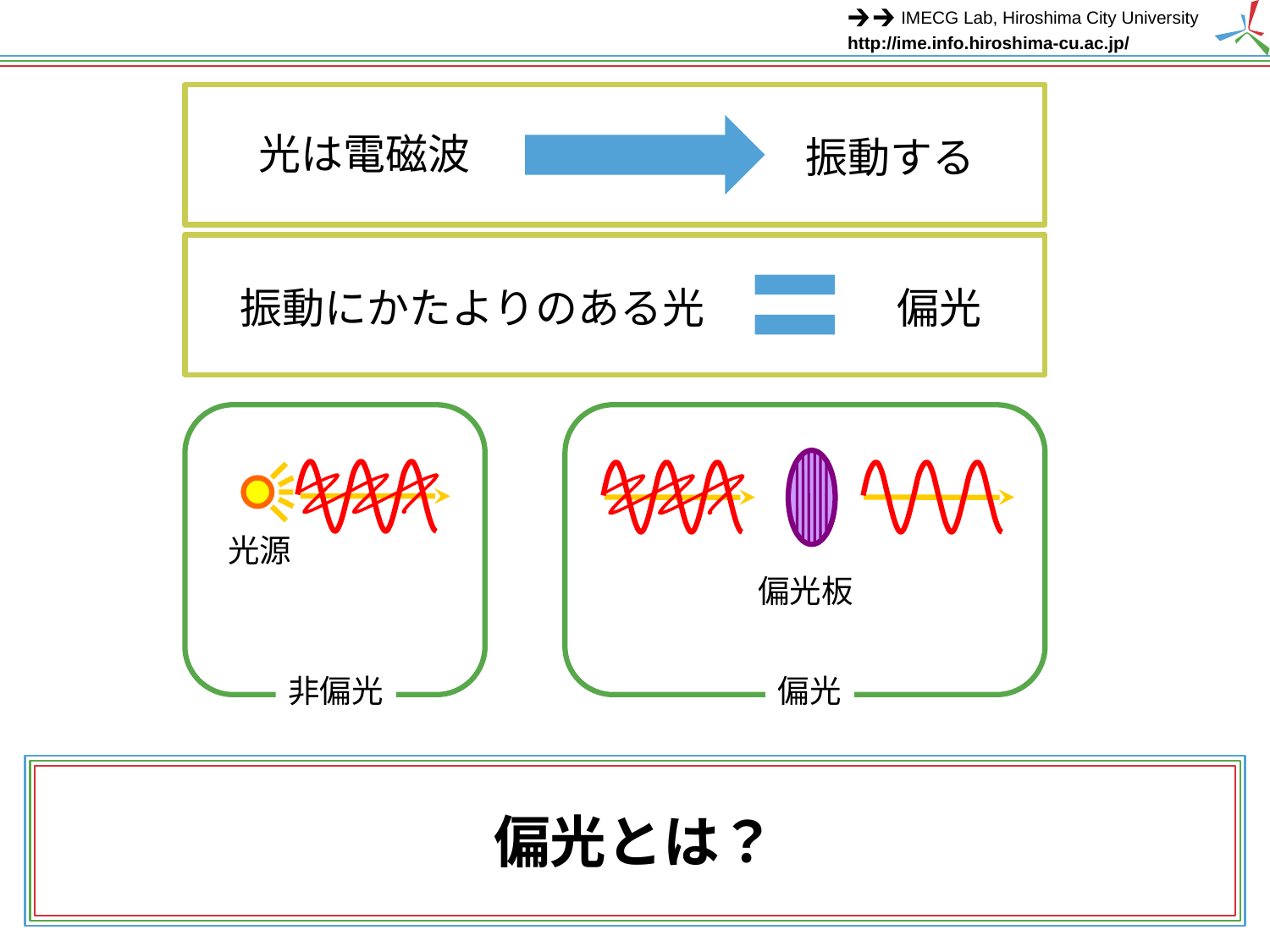

光は電磁波
振動する

振動にかたよりのある光

偏光

光源
偏光板
非偏光
偏光
# 偏光とは？